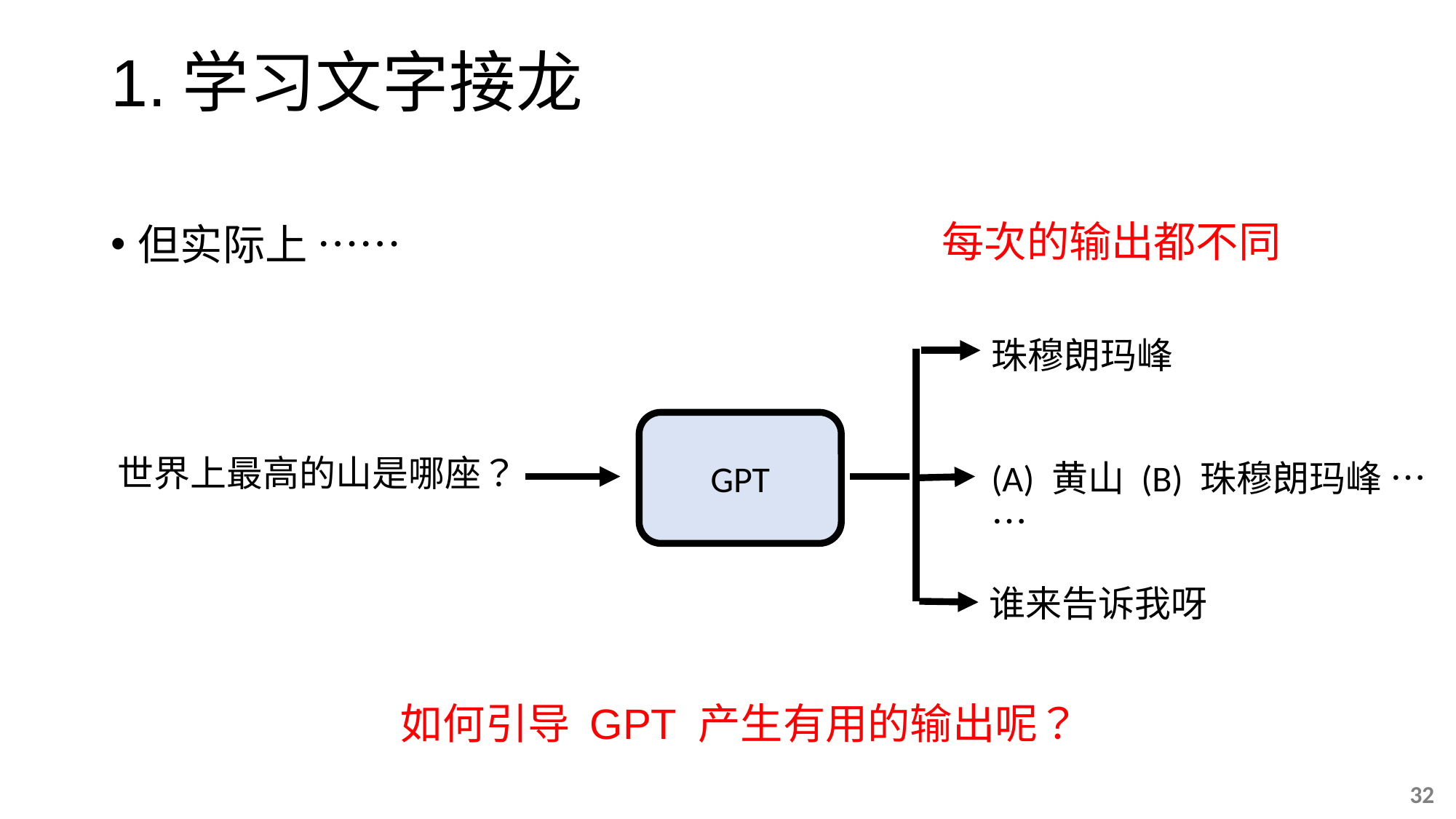

# 1.学习文字接龙
每次的输出都不同
但实际上 ……
珠穆朗玛峰
GPT
世界上最高的山是哪座？
(A) 黄山 (B) 珠穆朗玛峰 ……
谁来告诉我呀
如何引导 GPT 产生有用的输出呢？